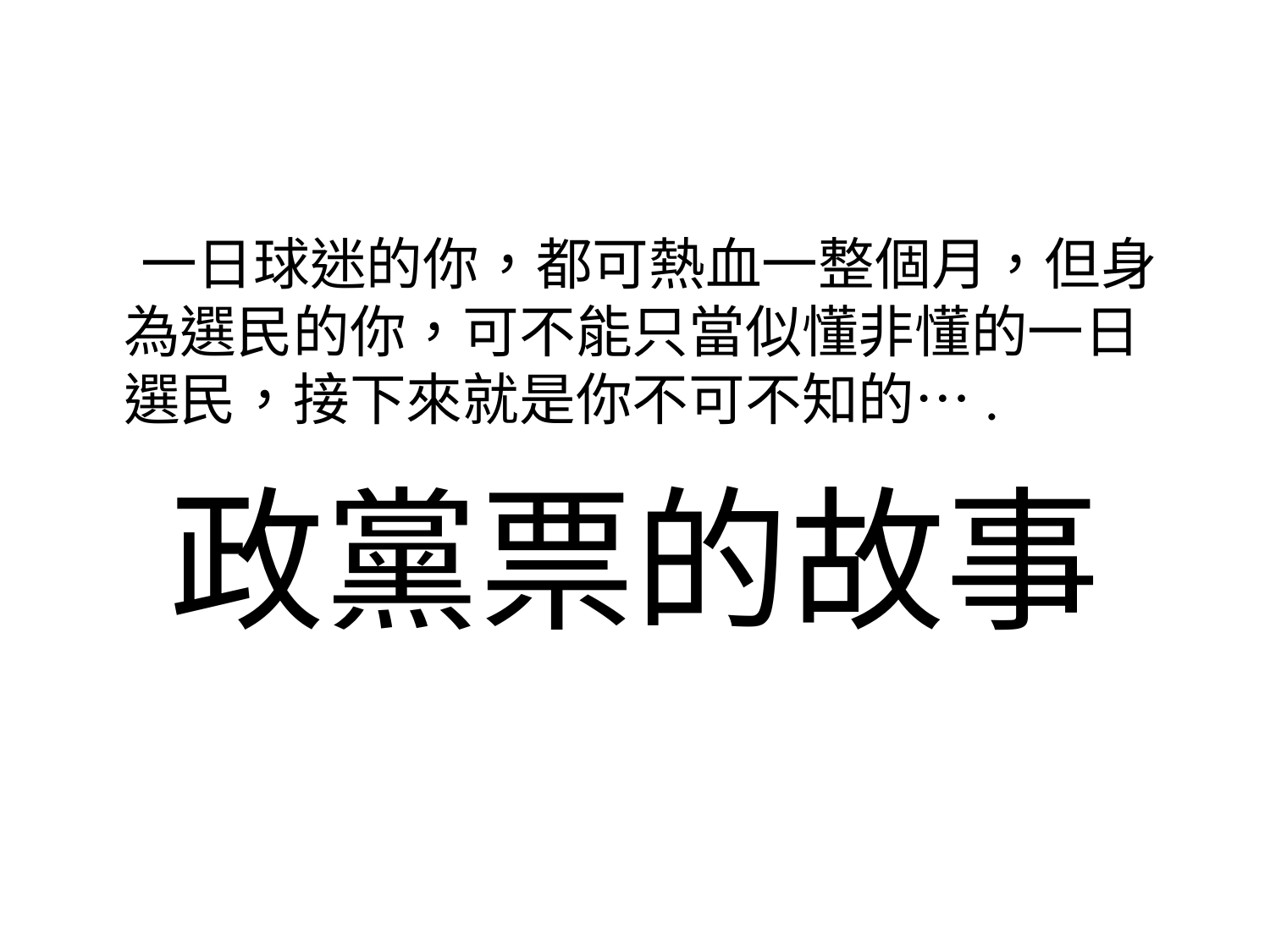

#
    一日球迷的你，都可熱血一整個月，但身為選民的你，可不能只當似懂非懂的一日選民，接下來就是你不可不知的….
政黨票的故事